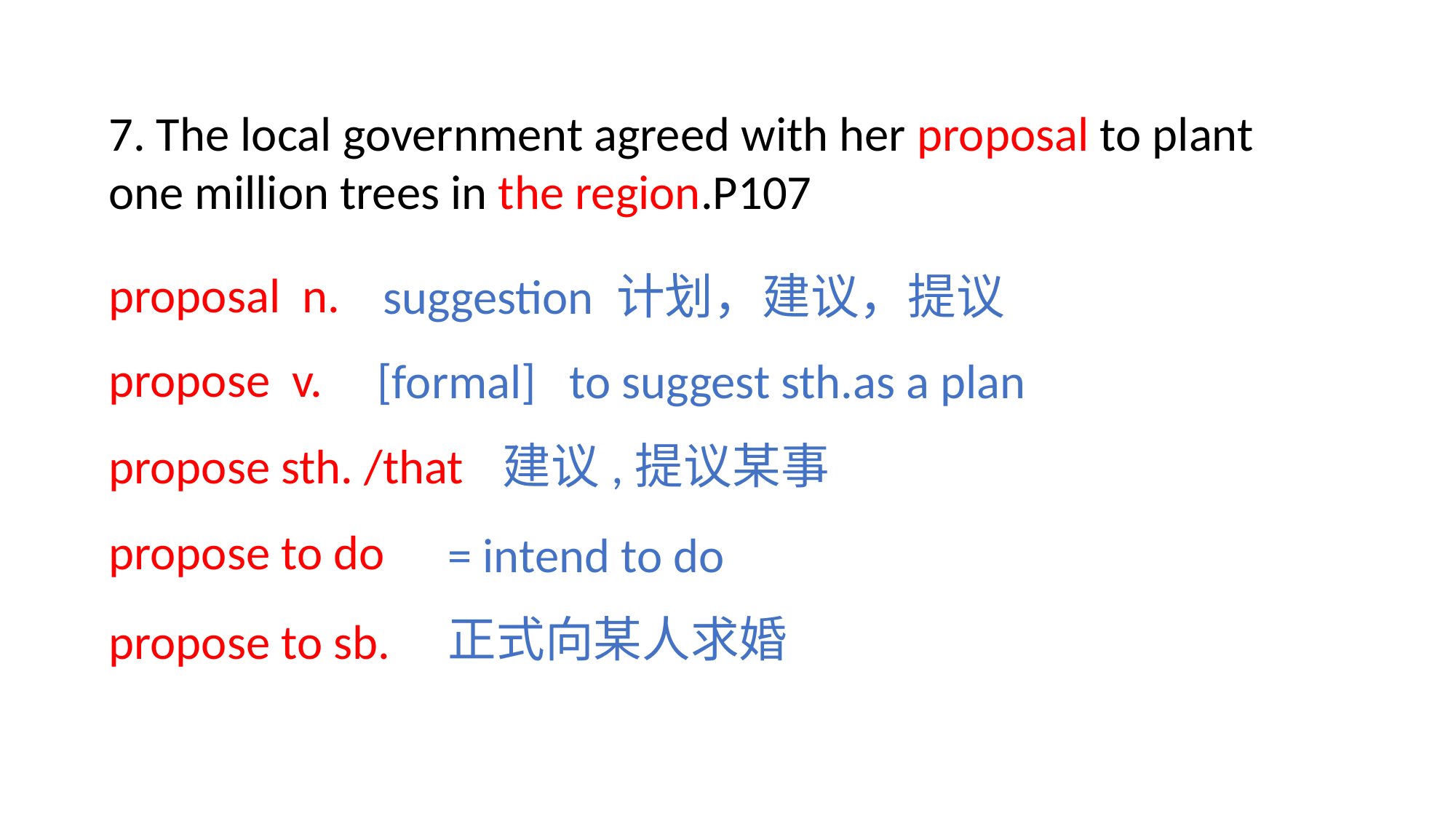

7. The local government agreed with her proposal to plant one million trees in the region.P107
proposal  n.
suggestion 计划，建议，提议
propose  v.
[formal]   to suggest sth.as a plan
建议,提议某事
propose sth. /that
propose to do
= intend to do
正式向某人求婚
propose to sb.